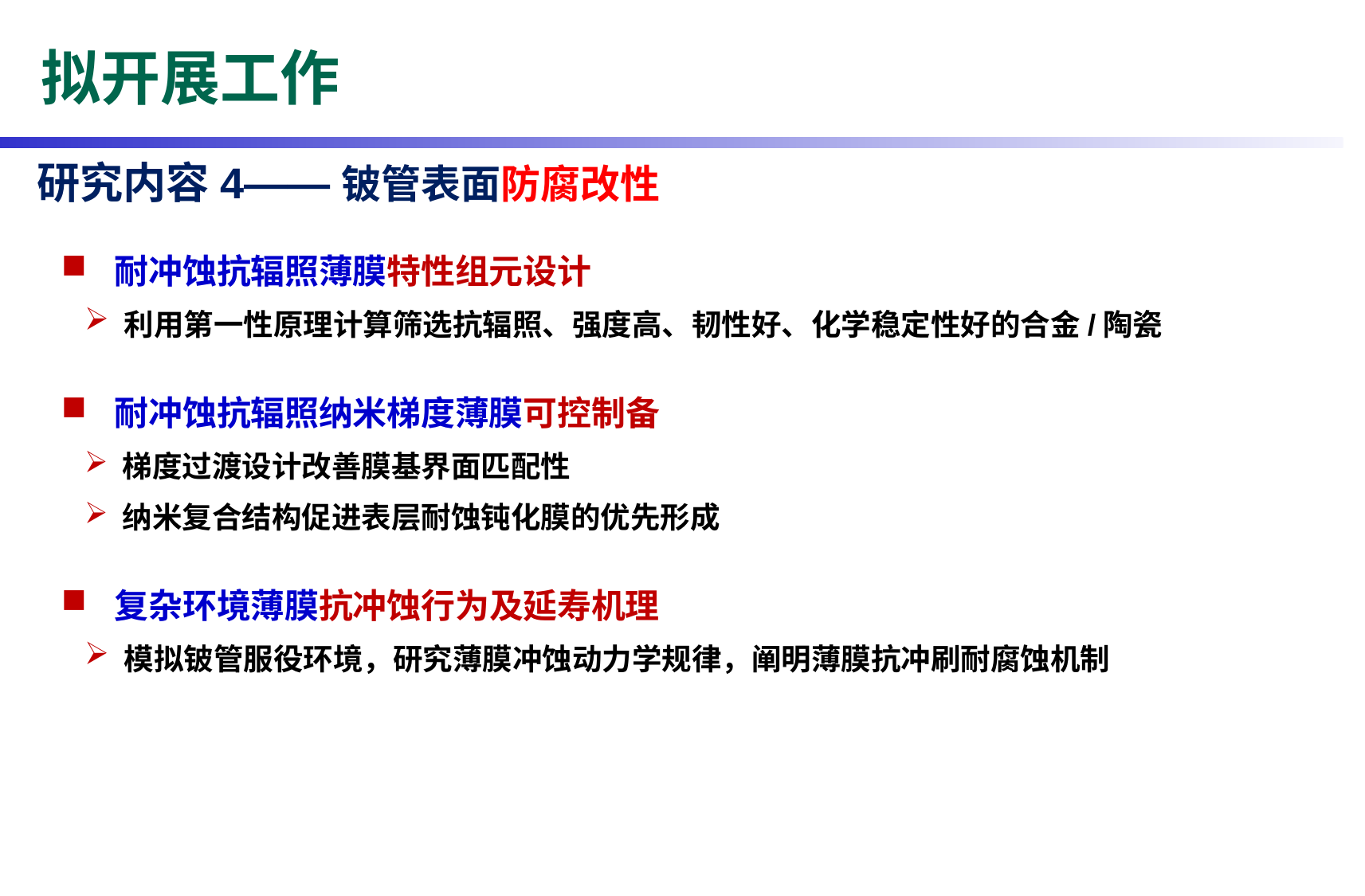

拟开展工作
研究内容4——铍管表面防腐改性
 耐冲蚀抗辐照薄膜特性组元设计
 利用第一性原理计算筛选抗辐照、强度高、韧性好、化学稳定性好的合金/陶瓷
 耐冲蚀抗辐照纳米梯度薄膜可控制备
 梯度过渡设计改善膜基界面匹配性
 纳米复合结构促进表层耐蚀钝化膜的优先形成
 复杂环境薄膜抗冲蚀行为及延寿机理
 模拟铍管服役环境，研究薄膜冲蚀动力学规律，阐明薄膜抗冲刷耐腐蚀机制